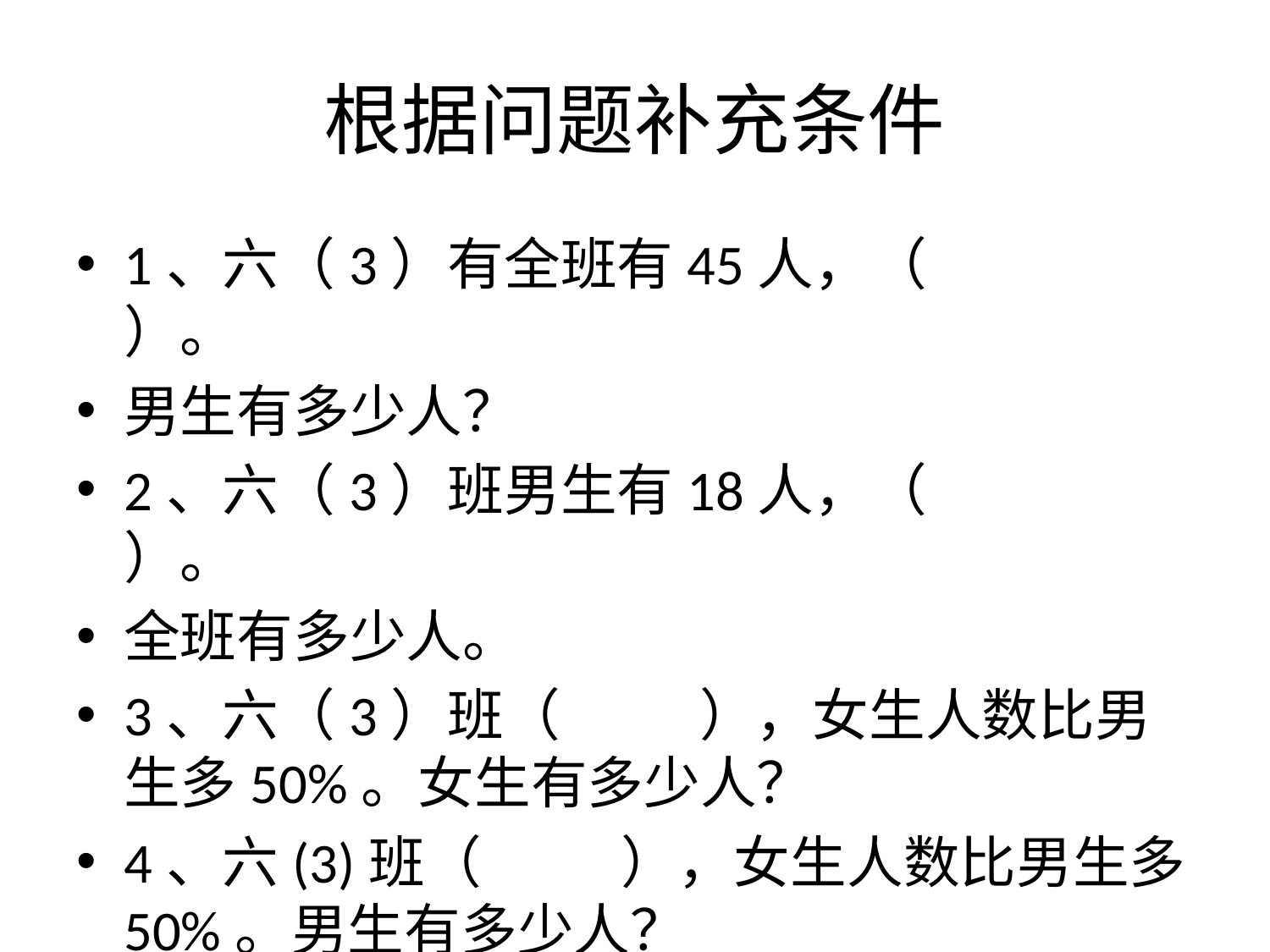

# 根据问题补充条件
1、六（3）有全班有45人，（                     ）。
男生有多少人？
2、六（3）班男生有18人，（                     ）。
全班有多少人。
3、六（3）班（           ），女生人数比男生多50%。女生有多少人？
4、六(3)班（           ），女生人数比男生多50%。男生有多少人？